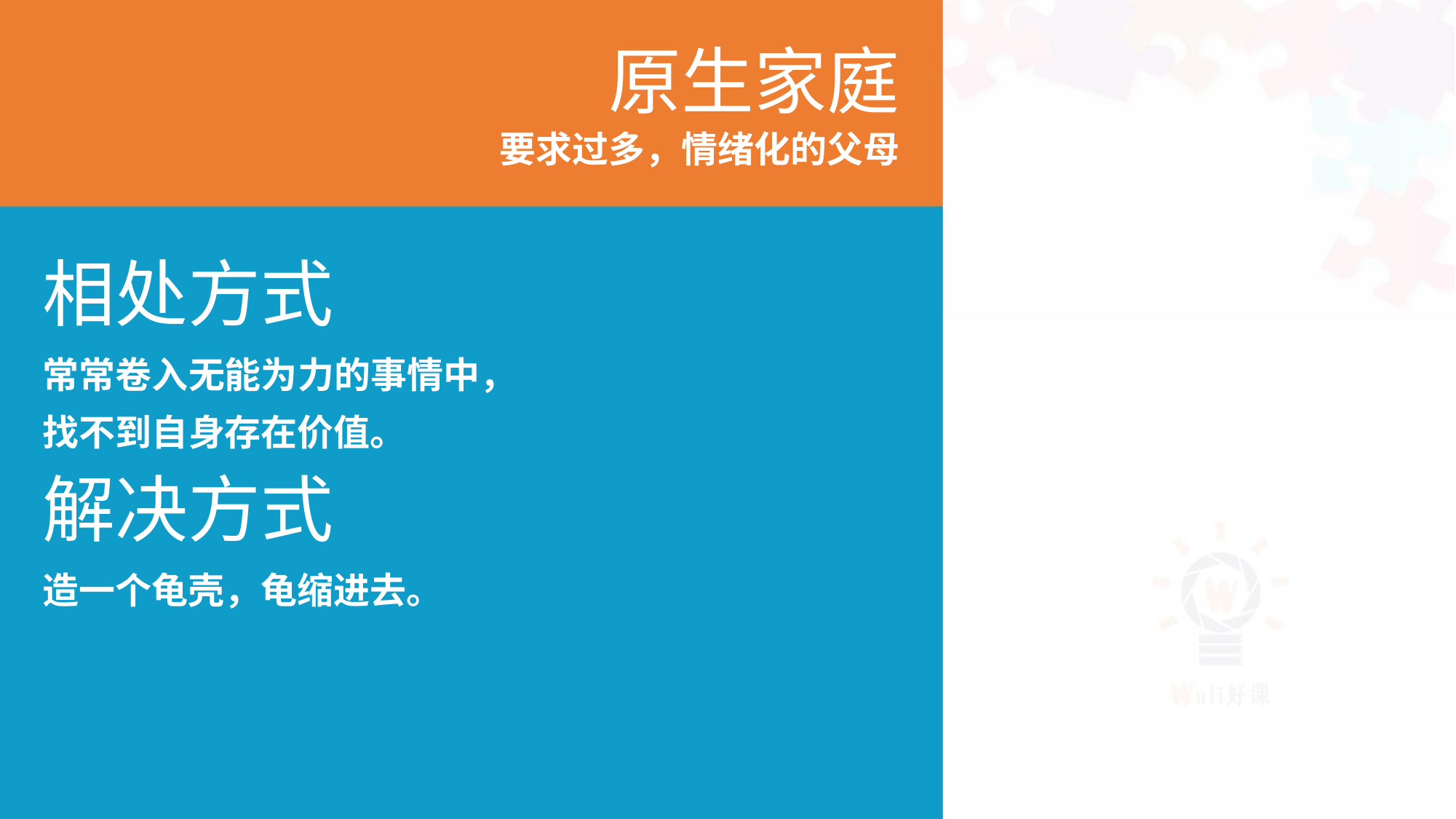

原生家庭
要求过多，情绪化的父母
相处方式
常常卷入无能为力的事情中，
找不到自身存在价值。
解决方式
造一个龟壳，龟缩进去。